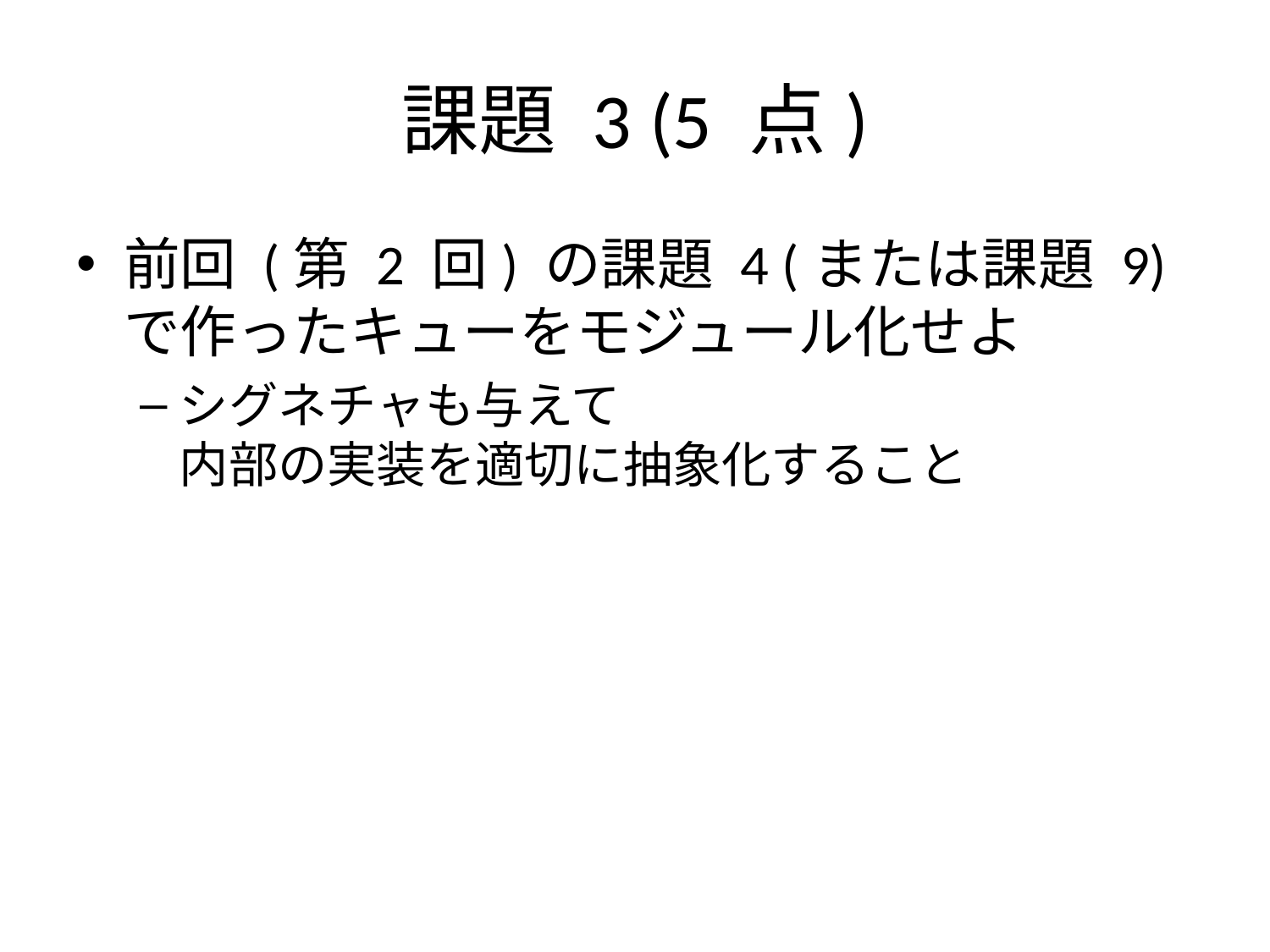

# 課題 3 (5 点)
前回 (第 2 回) の課題 4 (または課題 9) で作ったキューをモジュール化せよ
シグネチャも与えて
内部の実装を適切に抽象化すること